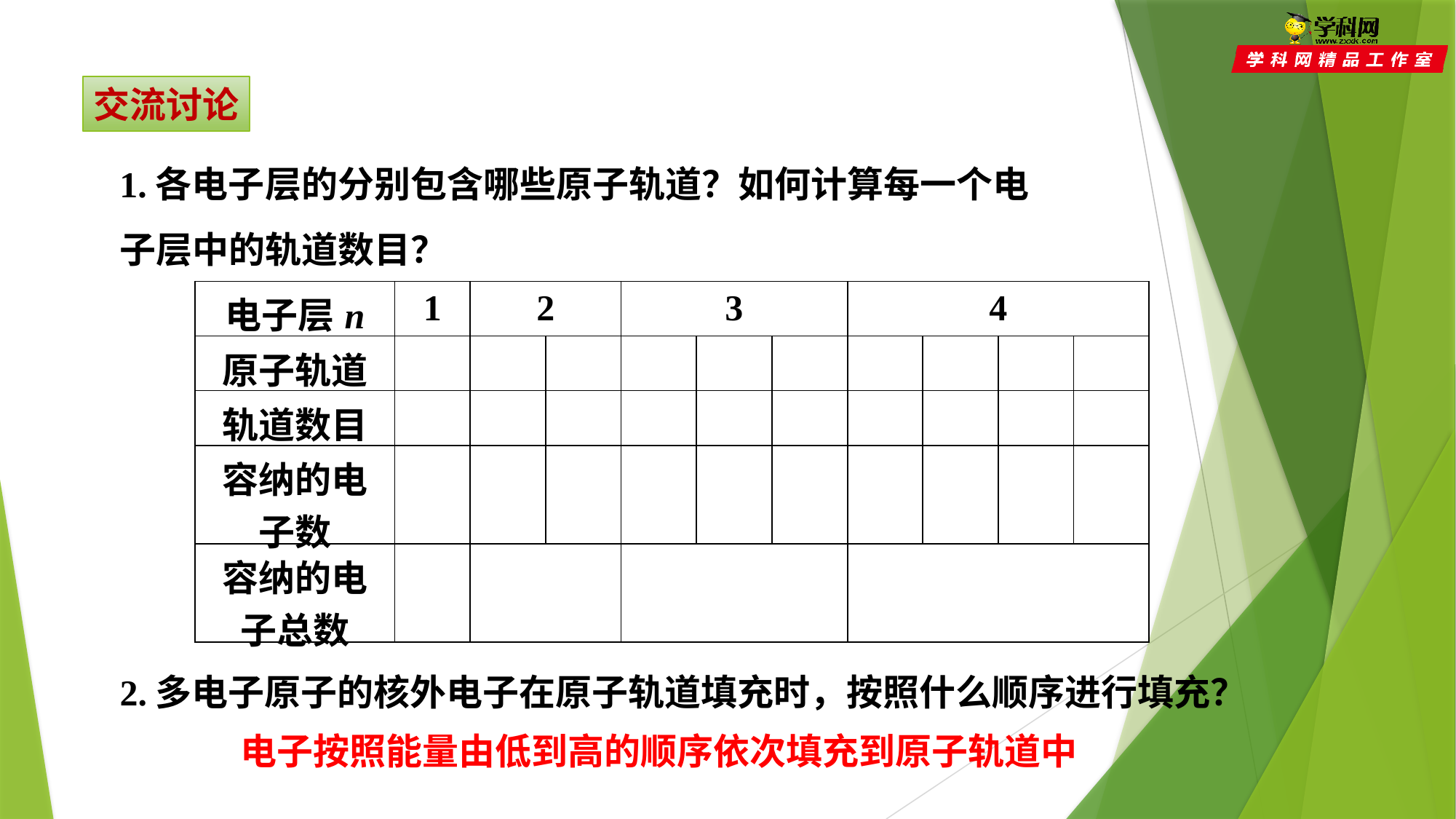

交流讨论
1.各电子层的分别包含哪些原子轨道？如何计算每一个电子层中的轨道数目？
| 电子层n | 1 | 2 |  | 3 |  |  | 4 |  |  |  |
| --- | --- | --- | --- | --- | --- | --- | --- | --- | --- | --- |
| 原子轨道 | 1s | 2s | 2p | 3s | 3p | 3d | 4s | 4p | 4d | 4f |
| 轨道数目 | 1 | 1 | 3 | 1 | 3 | 5 | 1 | 3 | 5 | 7 |
| 容纳的电子数 | 2 | 2 | 6 | 2 | 6 | 10 | 2 | 6 | 10 | 14 |
| 容纳的电子总数 | 2 | 8 |  | 18 |  |  | 32 |  |  |  |

2.多电子原子的核外电子在原子轨道填充时，按照什么顺序进行填充？
电子按照能量由低到高的顺序依次填充到原子轨道中